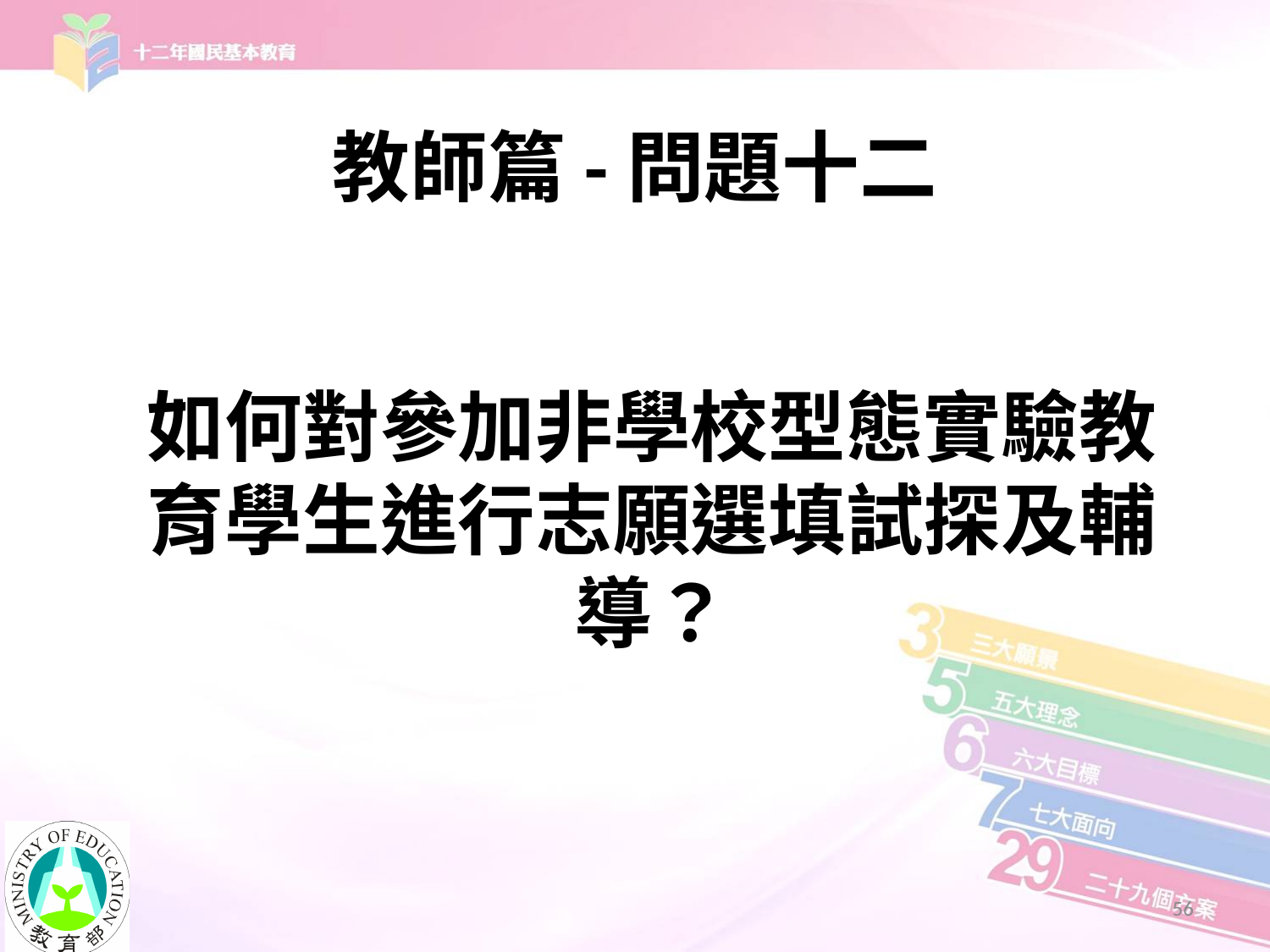

# 教師篇-問題十二
	如何對參加非學校型態實驗教育學生進行志願選填試探及輔導？
56